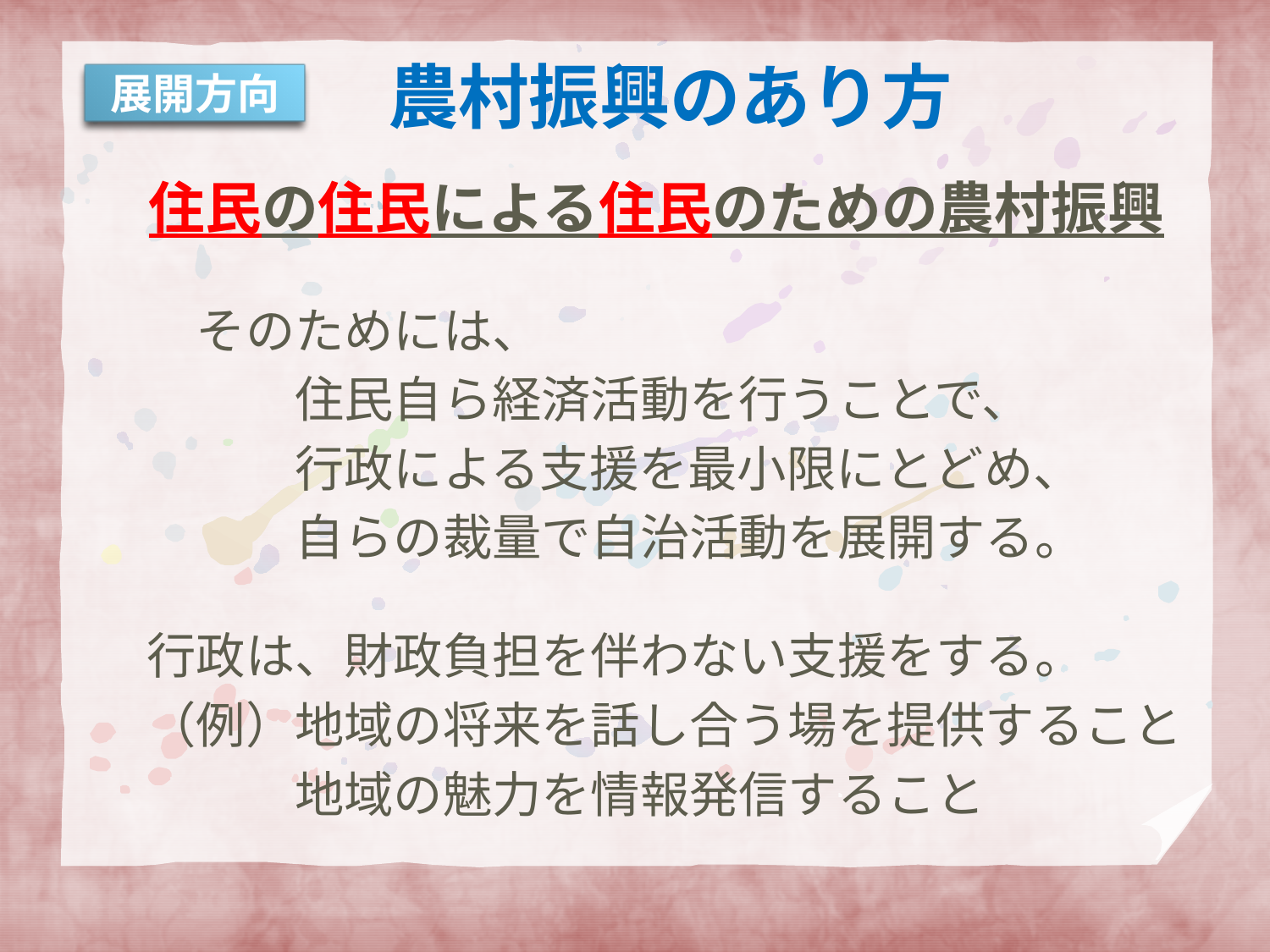

# 農村振興のあり方
展開方向
住民の住民による住民のための農村振興

　　そのためには、
　　　　住民自ら経済活動を行うことで、
　　　　行政による支援を最小限にとどめ、
　　　　自らの裁量で自治活動を展開する。

　行政は、財政負担を伴わない支援をする。
　（例）地域の将来を話し合う場を提供すること
　　　　地域の魅力を情報発信すること